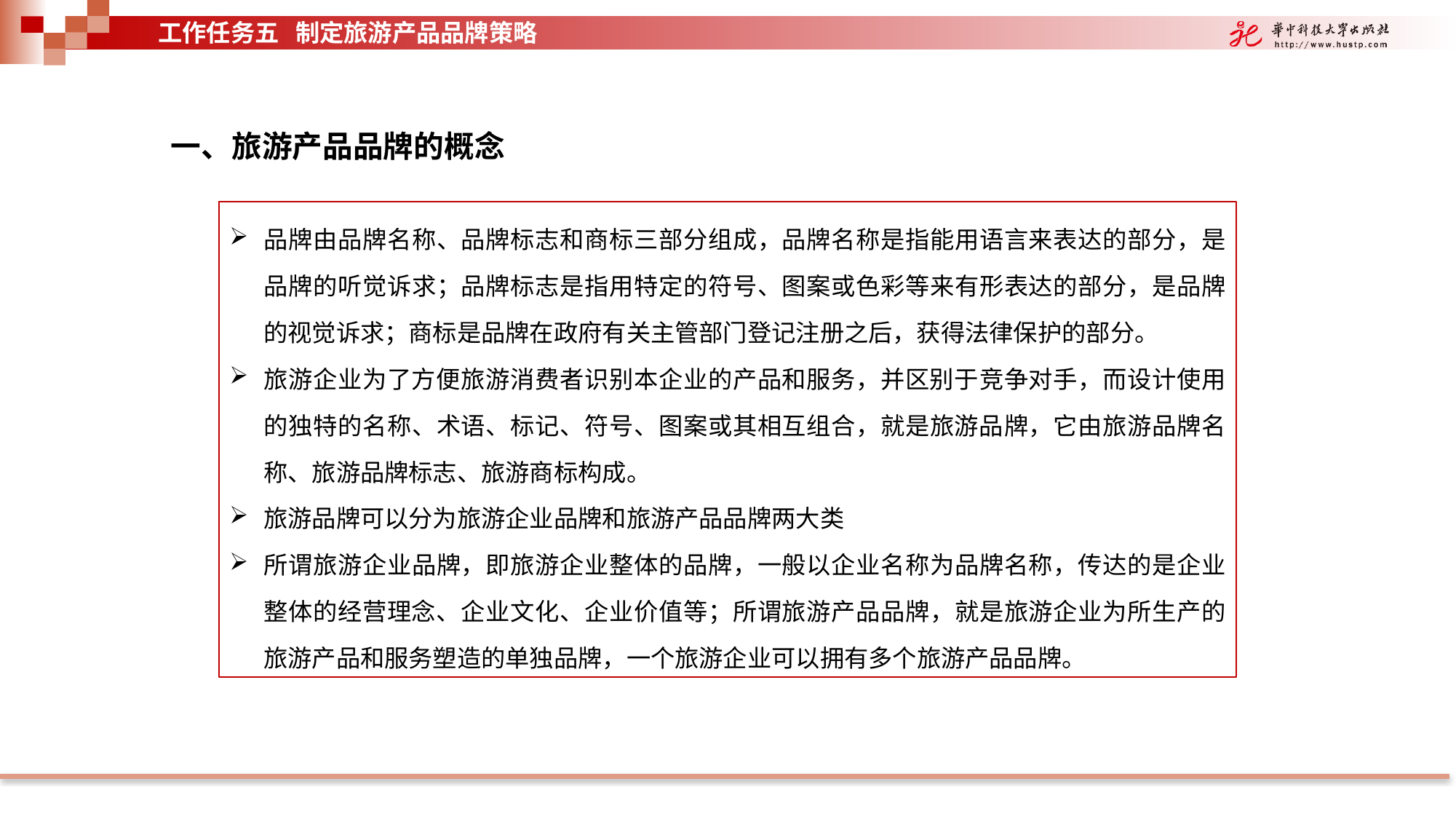

工作任务五   制定旅游产品品牌策略
一、旅游产品品牌的概念
品牌由品牌名称、品牌标志和商标三部分组成，品牌名称是指能用语言来表达的部分，是品牌的听觉诉求；品牌标志是指用特定的符号、图案或色彩等来有形表达的部分，是品牌的视觉诉求；商标是品牌在政府有关主管部门登记注册之后，获得法律保护的部分。
旅游企业为了方便旅游消费者识别本企业的产品和服务，并区别于竞争对手，而设计使用的独特的名称、术语、标记、符号、图案或其相互组合，就是旅游品牌，它由旅游品牌名称、旅游品牌标志、旅游商标构成。
旅游品牌可以分为旅游企业品牌和旅游产品品牌两大类
所谓旅游企业品牌，即旅游企业整体的品牌，一般以企业名称为品牌名称，传达的是企业整体的经营理念、企业文化、企业价值等；所谓旅游产品品牌，就是旅游企业为所生产的旅游产品和服务塑造的单独品牌，一个旅游企业可以拥有多个旅游产品品牌。